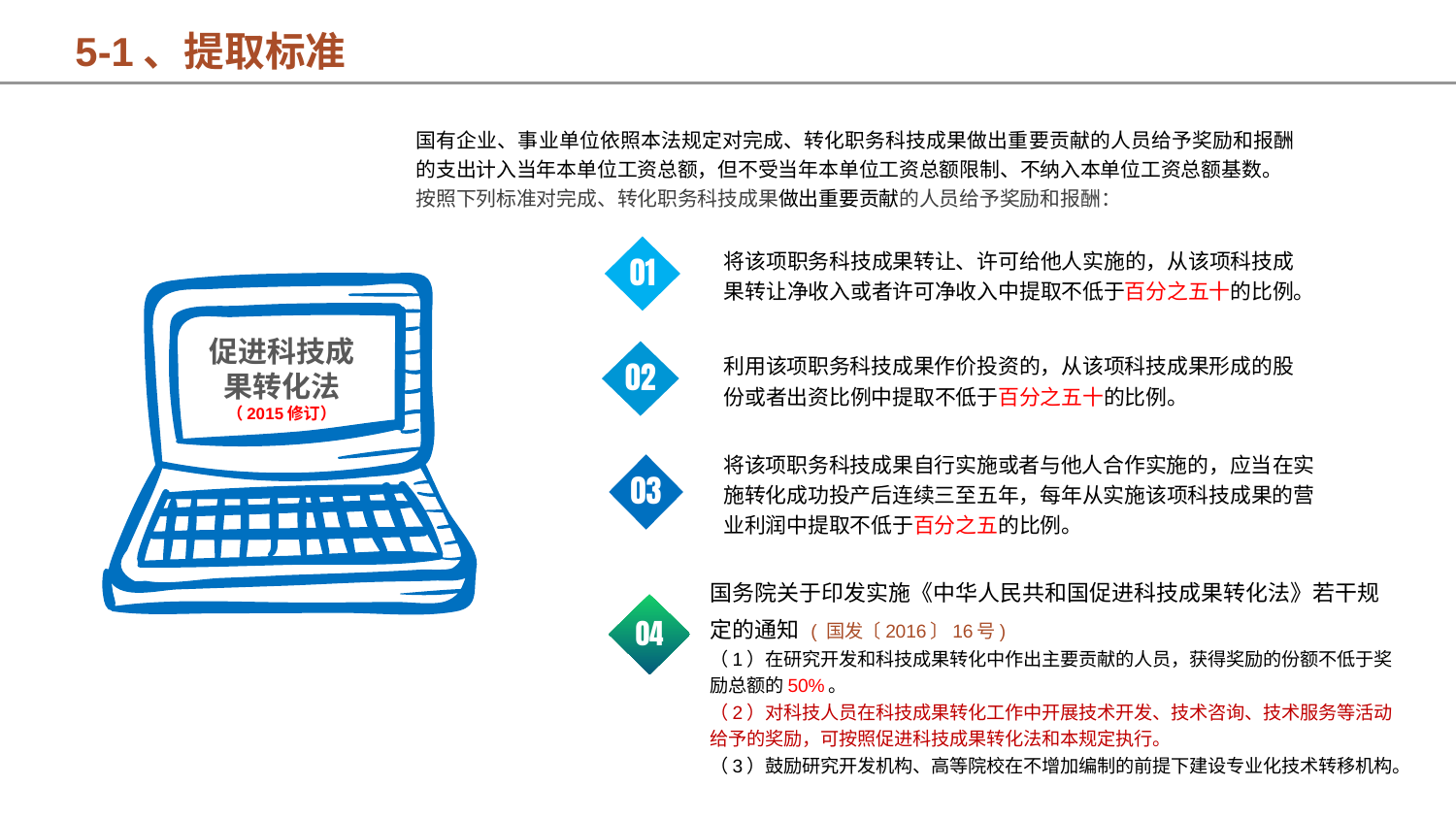

5-1、提取标准
国有企业、事业单位依照本法规定对完成、转化职务科技成果做出重要贡献的人员给予奖励和报酬的支出计入当年本单位工资总额，但不受当年本单位工资总额限制、不纳入本单位工资总额基数。
按照下列标准对完成、转化职务科技成果做出重要贡献的人员给予奖励和报酬：
将该项职务科技成果转让、许可给他人实施的，从该项科技成果转让净收入或者许可净收入中提取不低于百分之五十的比例。
01

促进科技成果转化法
（2015修订）
02
利用该项职务科技成果作价投资的，从该项科技成果形成的股份或者出资比例中提取不低于百分之五十的比例。
将该项职务科技成果自行实施或者与他人合作实施的，应当在实施转化成功投产后连续三至五年，每年从实施该项科技成果的营业利润中提取不低于百分之五的比例。
03
国务院关于印发实施《中华人民共和国促进科技成果转化法》若干规定的通知 ( 国发〔2016〕16号)
（1）在研究开发和科技成果转化中作出主要贡献的人员，获得奖励的份额不低于奖励总额的50%。
（2）对科技人员在科技成果转化工作中开展技术开发、技术咨询、技术服务等活动给予的奖励，可按照促进科技成果转化法和本规定执行。
（3）鼓励研究开发机构、高等院校在不增加编制的前提下建设专业化技术转移机构。
04